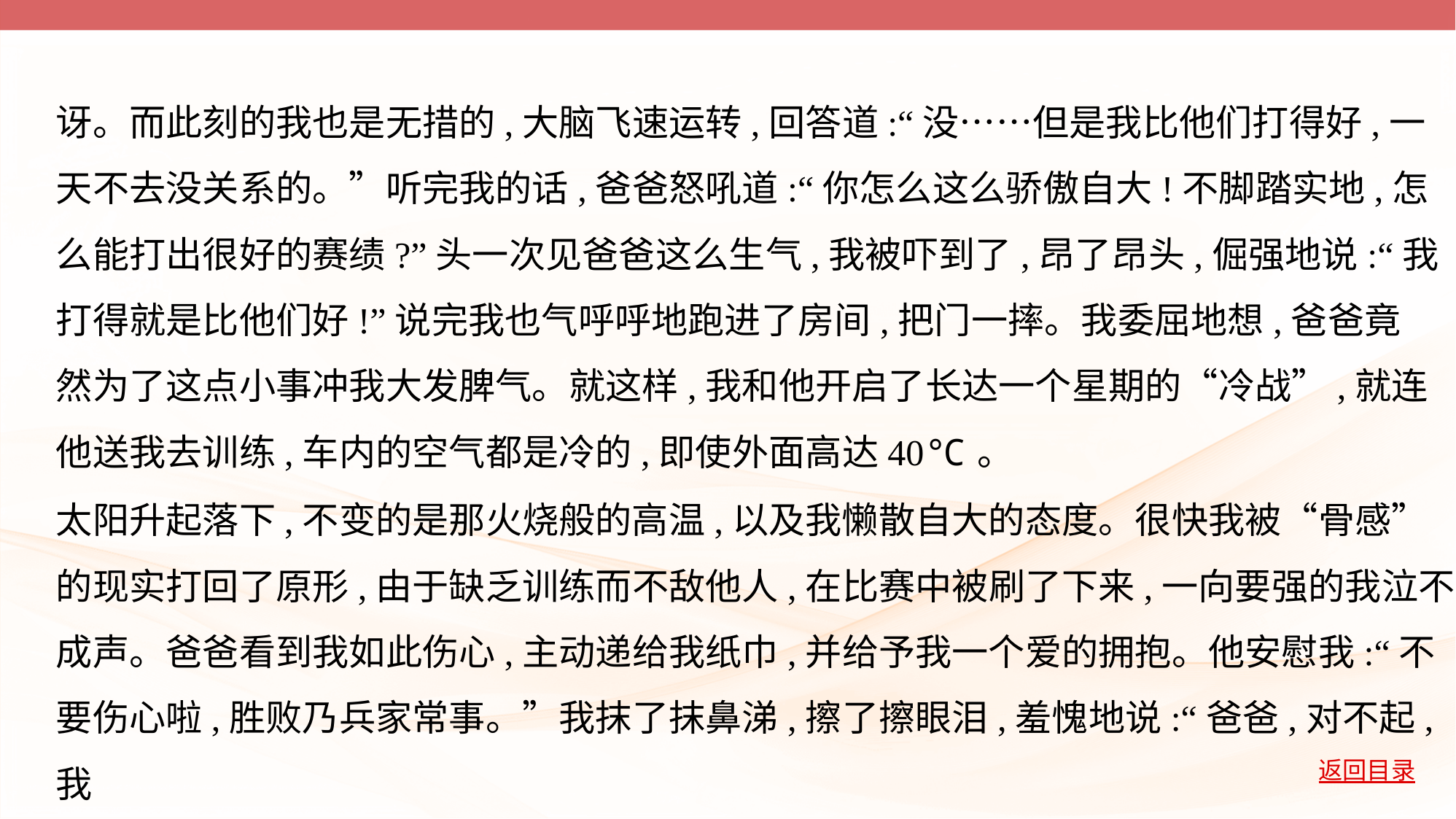

讶。而此刻的我也是无措的,大脑飞速运转,回答道:“没……但是我比他们打得好,一
天不去没关系的。”听完我的话,爸爸怒吼道:“你怎么这么骄傲自大!不脚踏实地,怎
么能打出很好的赛绩?”头一次见爸爸这么生气,我被吓到了,昂了昂头,倔强地说:“我
打得就是比他们好!”说完我也气呼呼地跑进了房间,把门一摔。我委屈地想,爸爸竟
然为了这点小事冲我大发脾气。就这样,我和他开启了长达一个星期的“冷战”,就连
他送我去训练,车内的空气都是冷的,即使外面高达40℃。
太阳升起落下,不变的是那火烧般的高温,以及我懒散自大的态度。很快我被“骨感”
的现实打回了原形,由于缺乏训练而不敌他人,在比赛中被刷了下来,一向要强的我泣不
成声。爸爸看到我如此伤心,主动递给我纸巾,并给予我一个爱的拥抱。他安慰我:“不
要伤心啦,胜败乃兵家常事。”我抹了抹鼻涕,擦了擦眼泪,羞愧地说:“爸爸,对不起,我